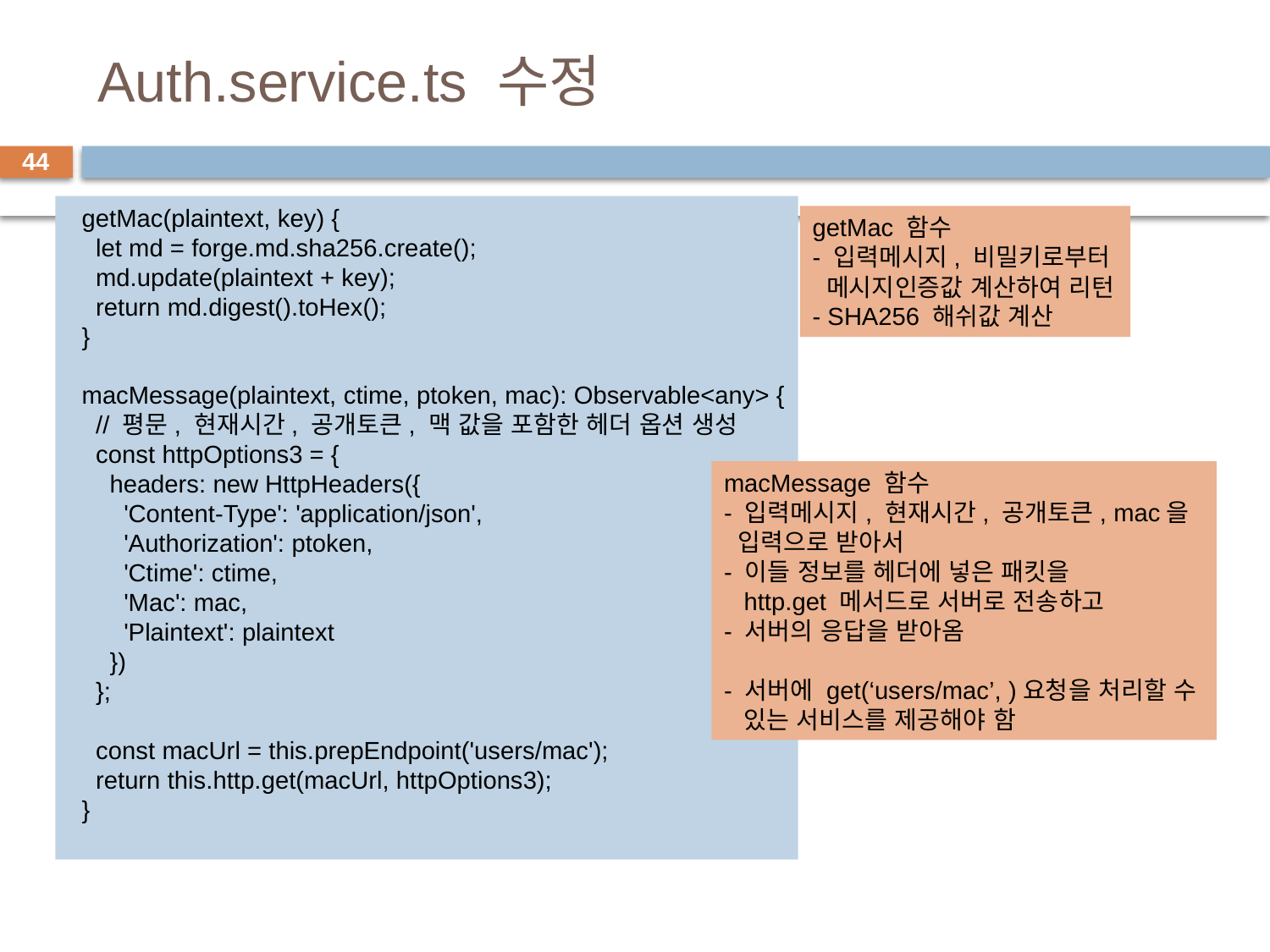

# Auth.service.ts 수정
44
  getMac(plaintext, key) {
    let md = forge.md.sha256.create();
    md.update(plaintext + key);
    return md.digest().toHex();
  }
  macMessage(plaintext, ctime, ptoken, mac): Observable<any> {
    // 평문, 현재시간, 공개토큰, 맥 값을 포함한 헤더 옵션 생성
    const httpOptions3 = {
      headers: new HttpHeaders({
        'Content-Type': 'application/json',
        'Authorization': ptoken,
        'Ctime': ctime,
        'Mac': mac,
        'Plaintext': plaintext
      })
    };
    const macUrl = this.prepEndpoint('users/mac');
    return this.http.get(macUrl, httpOptions3);
  }

getMac 함수
- 입력메시지, 비밀키로부터
  메시지인증값 계산하여 리턴
- SHA256 해쉬값 계산
macMessage 함수
- 입력메시지, 현재시간, 공개토큰, mac을
  입력으로 받아서
- 이들 정보를 헤더에 넣은 패킷을
  http.get 메서드로 서버로 전송하고
- 서버의 응답을 받아옴

- 서버에 get(‘users/mac’, )요청을 처리할 수
  있는 서비스를 제공해야 함